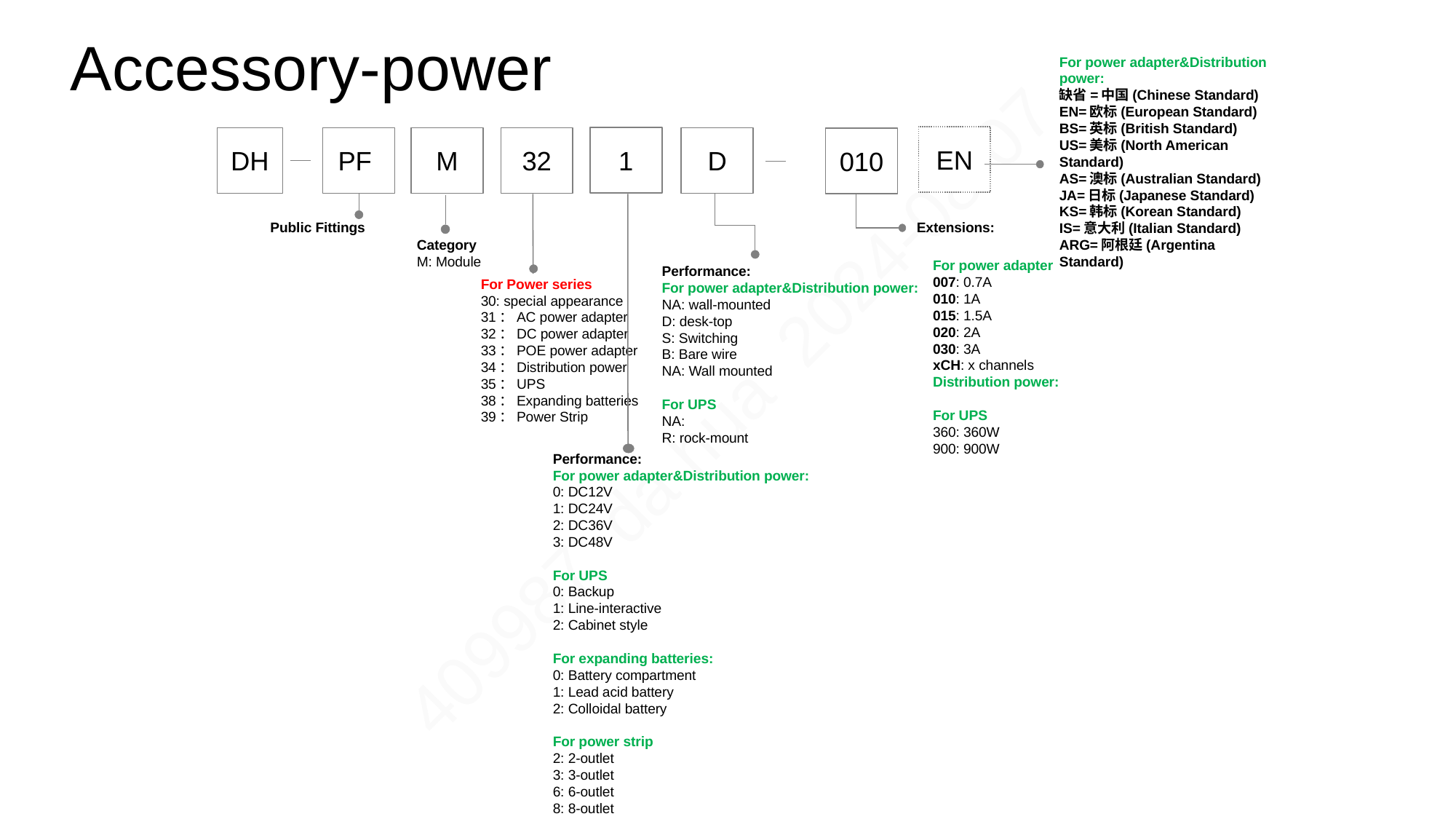

# Accessory-power
For power adapter&Distribution power:
缺省=中国(Chinese Standard)
EN=欧标(European Standard)
BS=英标(British Standard)
US=美标(North American Standard)
AS=澳标(Australian Standard)
JA=日标(Japanese Standard)
KS=韩标(Korean Standard)
IS=意大利(Italian Standard)
ARG=阿根廷(Argentina Standard)
EN
1
DH
PF
M
32
D
010

Public Fittings
Extensions:
For power adapter
007: 0.7A
010: 1A
015: 1.5A
020: 2A
030: 3A
xCH: x channels
Distribution power:

For UPS
360: 360W
900: 900W
Category
M: Module

Performance:
For power adapter&Distribution power:
NA: wall-mounted
D: desk-top
S: Switching
B: Bare wire
NA: Wall mounted

For UPS
NA:
R: rock-mount

For Power series
30: special appearance
31：AC power adapter
32：DC power adapter
33：POE power adapter
34：Distribution power
35：UPS
38：Expanding batteries
39：Power Strip
Performance:
For power adapter&Distribution power:
0: DC12V
1: DC24V
2: DC36V
3: DC48V

For UPS
0: Backup
1: Line-interactive
2: Cabinet style

For expanding batteries:
0: Battery compartment
1: Lead acid battery
2: Colloidal battery

For power strip
2: 2-outlet
3: 3-outlet
6: 6-outlet
8: 8-outlet